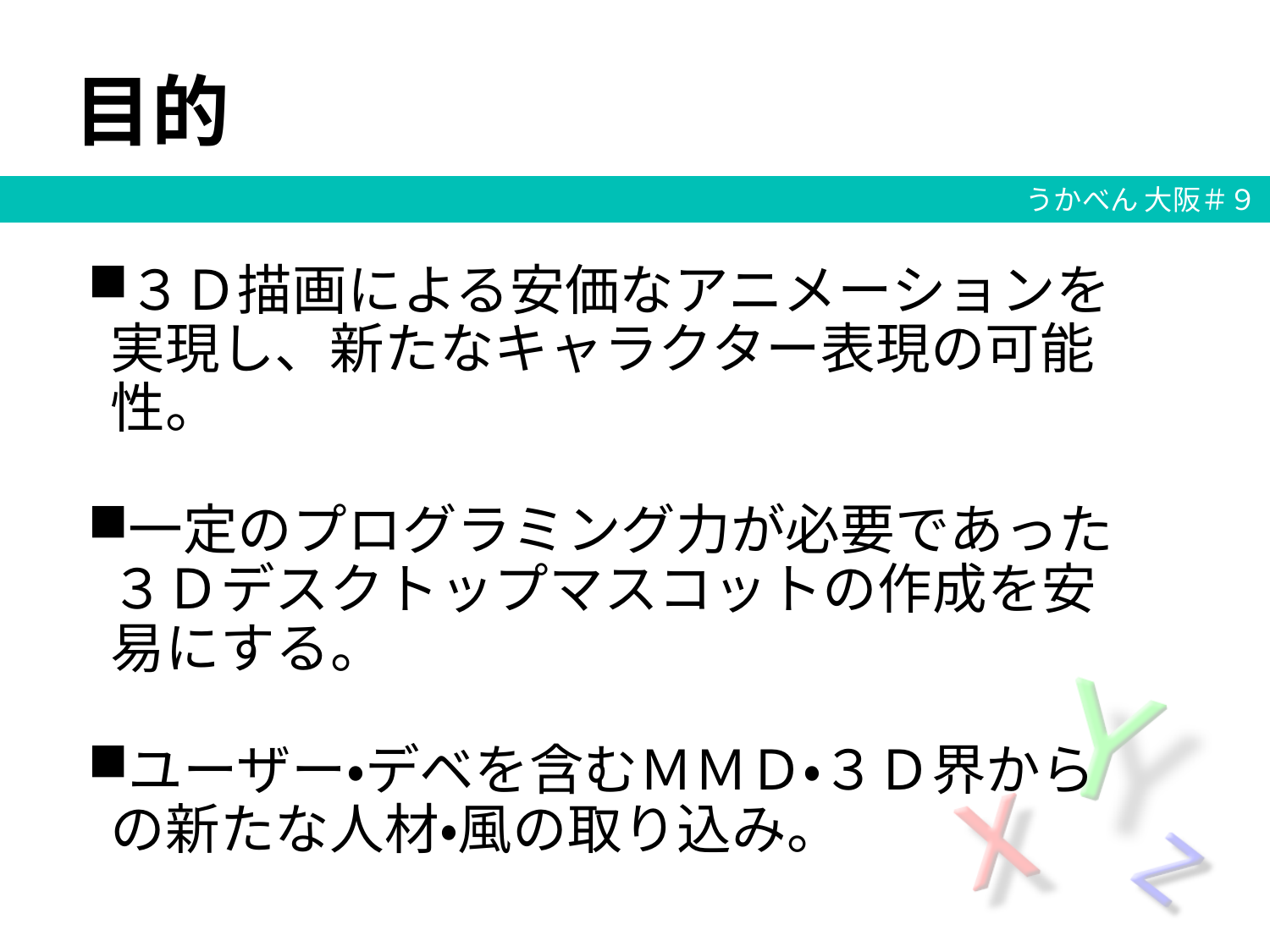

# 目的
３Ｄ描画による安価なアニメーションを実現し、新たなキャラクター表現の可能性。

一定のプログラミング力が必要であった３Ｄデスクトップマスコットの作成を安易にする。

ユーザー・デベを含むＭＭＤ・３Ｄ界からの新たな人材・風の取り込み。